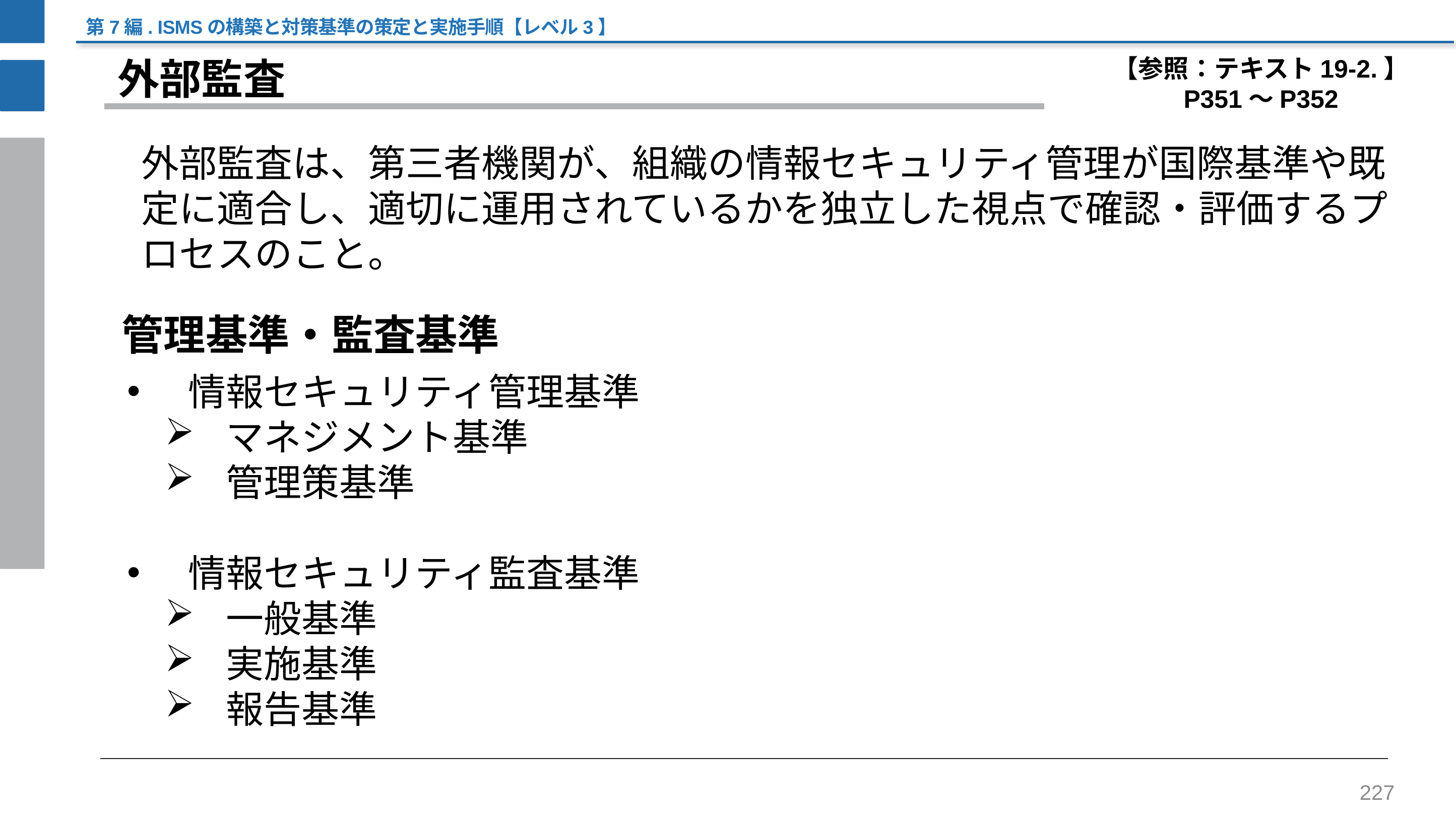

第7編. ISMSの構築と対策基準の策定と実施手順【レベル3】
【参照：テキスト19-2.】
P351～P352
外部監査
外部監査は、第三者機関が、組織の情報セキュリティ管理が国際基準や既定に適合し、適切に運用されているかを独立した視点で確認・評価するプロセスのこと。
管理基準・監査基準
情報セキュリティ管理基準
マネジメント基準
管理策基準
情報セキュリティ監査基準
一般基準
実施基準
報告基準
227